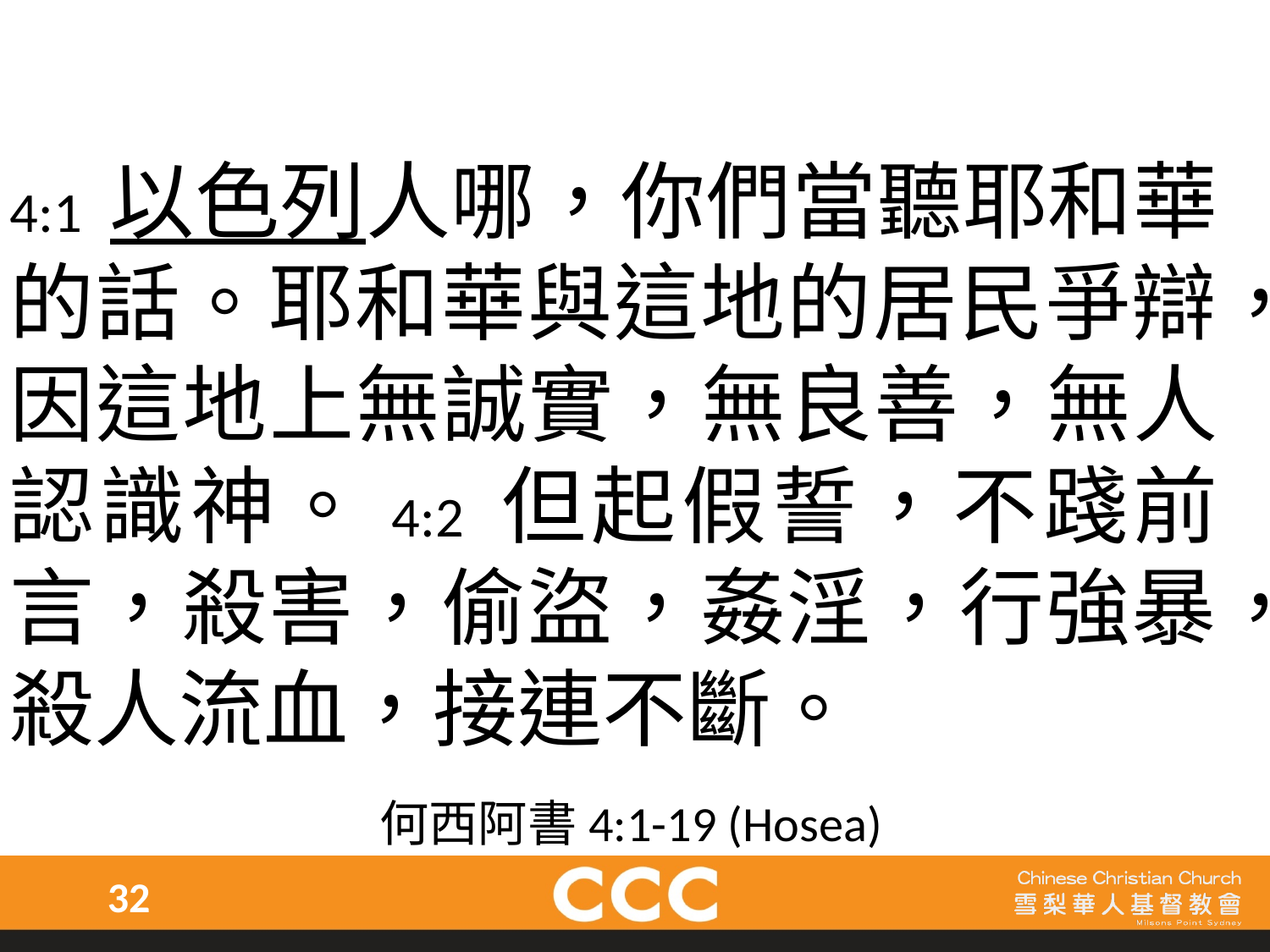

4:1 以色列人哪，你們當聽耶和華的話。耶和華與這地的居民爭辯，因這地上無誠實，無良善，無人認識神。4:2 但起假誓，不踐前言，殺害，偷盜，姦淫，行強暴，殺人流血，接連不斷。
何西阿書4:1-19 (Hosea)
32